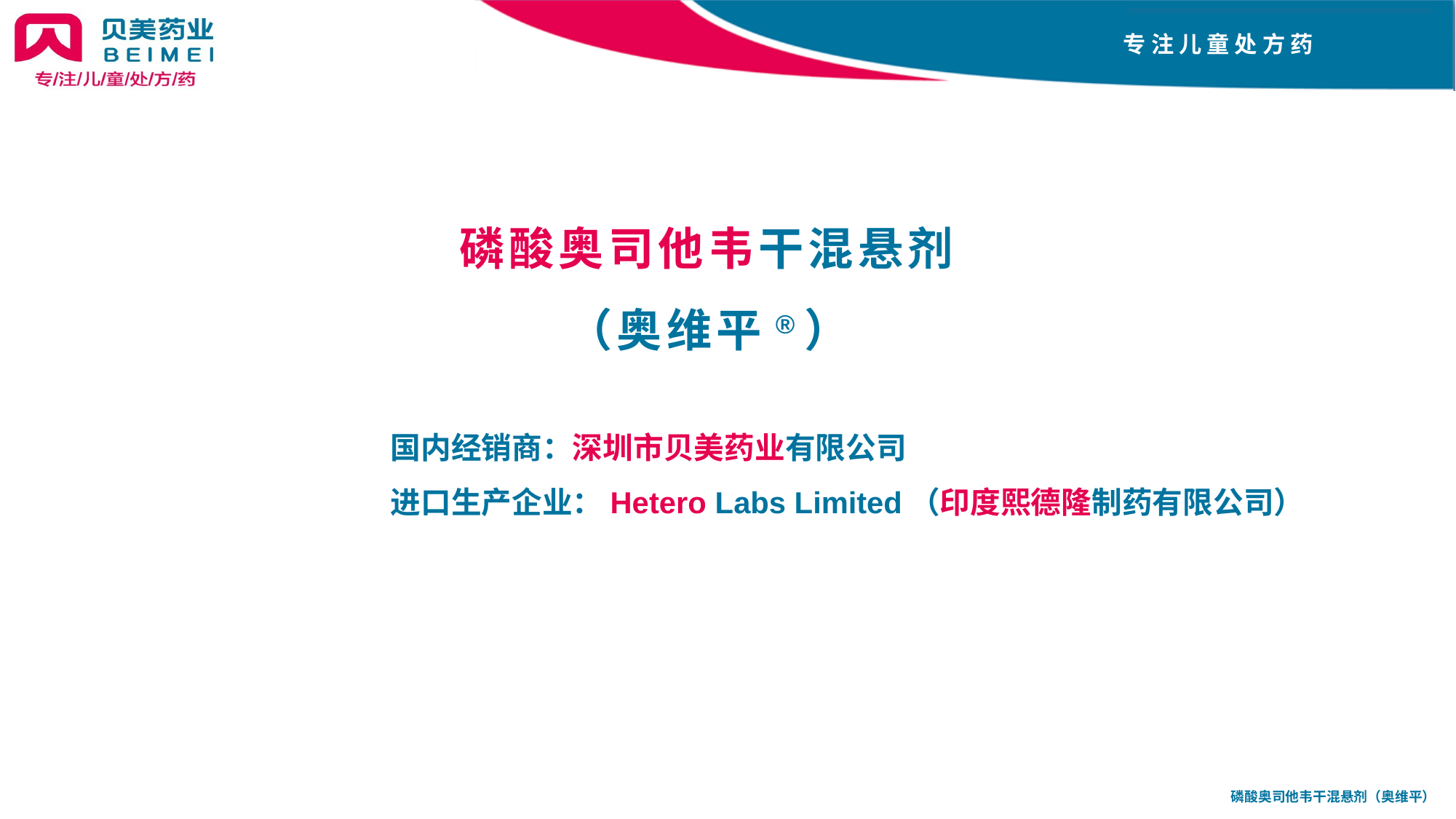

磷酸奥司他韦干混悬剂
（奥维平）
磷酸奥司他韦干混悬剂
（奥维平®）
国内经销商：深圳市贝美药业有限公司
进口生产企业：Hetero Labs Limited（印度熙德隆制药有限公司）
国内经销商：深圳市贝美药业有限公司
进口生产企业：Hetero Labs Limited（印度熙德隆制药有限公司）
磷酸奥司他韦干混悬剂（奥维平）